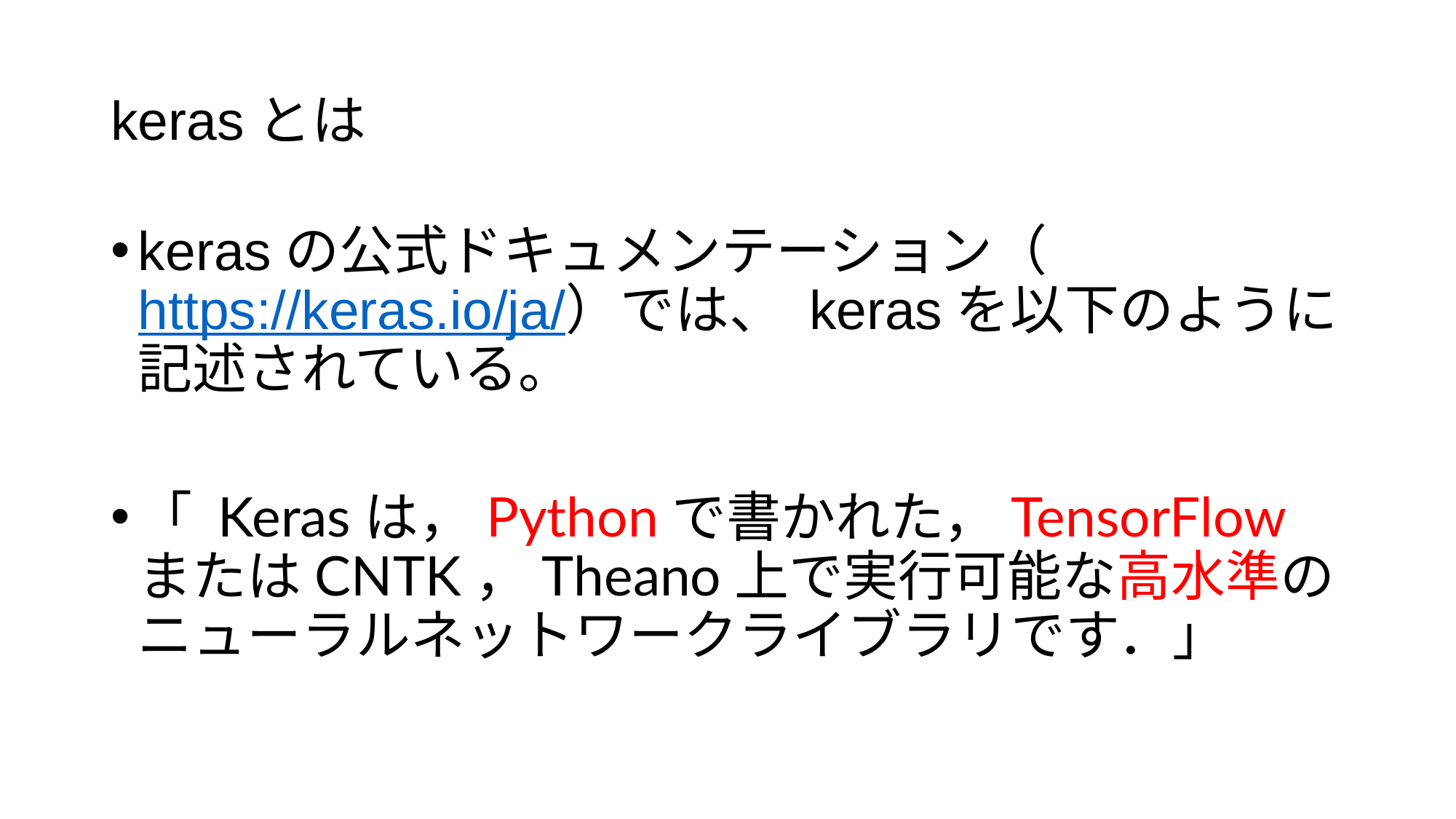

# kerasとは
kerasの公式ドキュメンテーション（https://keras.io/ja/）では、 kerasを以下のように記述されている。

「 Kerasは，Pythonで書かれた，TensorFlowまたはCNTK，Theano上で実行可能な高水準のニューラルネットワークライブラリです．」